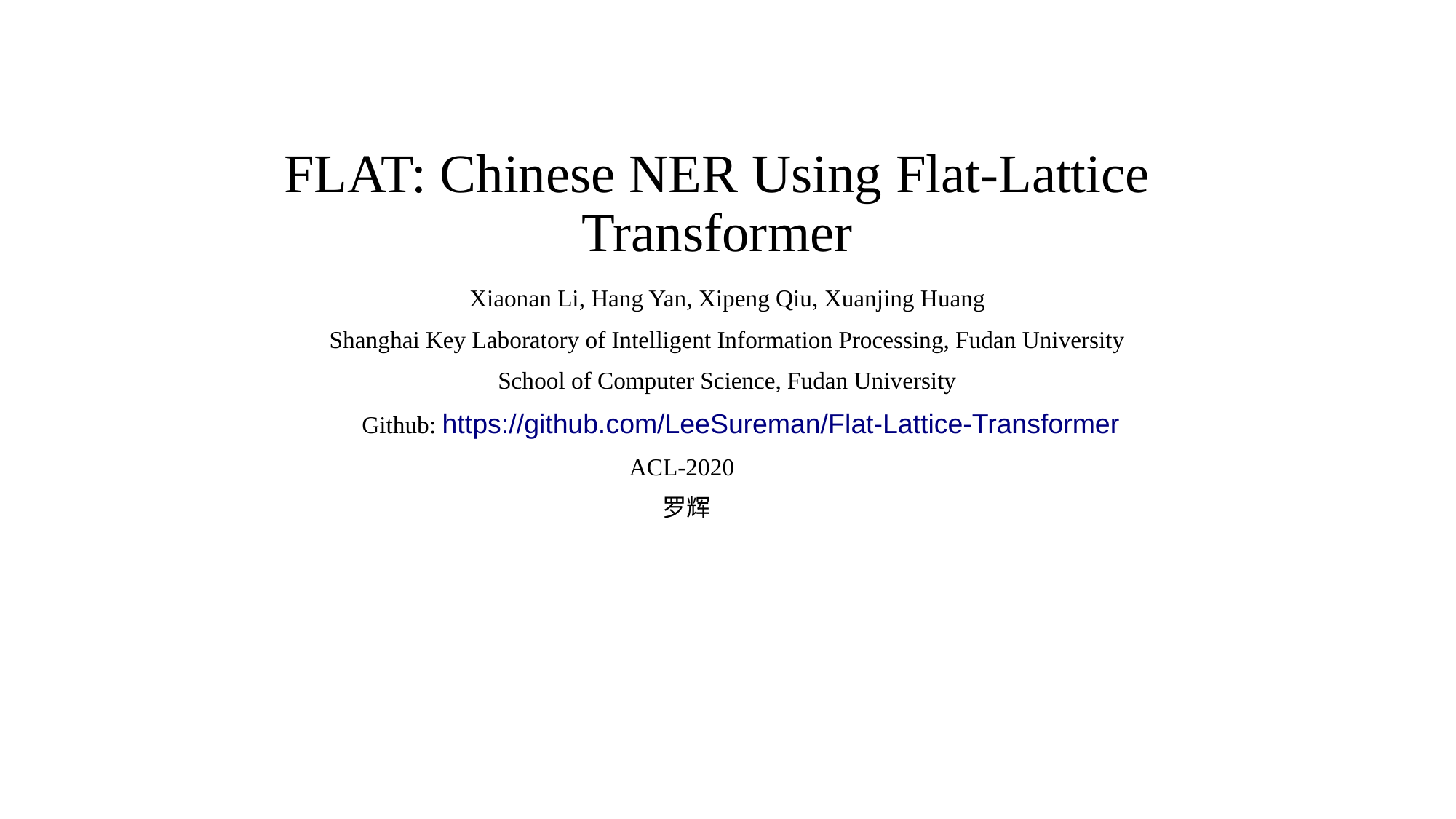

# FLAT: Chinese NER Using Flat-Lattice Transformer
Xiaonan Li, Hang Yan, Xipeng Qiu, Xuanjing Huang
Shanghai Key Laboratory of Intelligent Information Processing, Fudan University
School of Computer Science, Fudan University
 	          Github: https://github.com/LeeSureman/Flat-Lattice-Transformer
				ACL-2020
				     罗辉